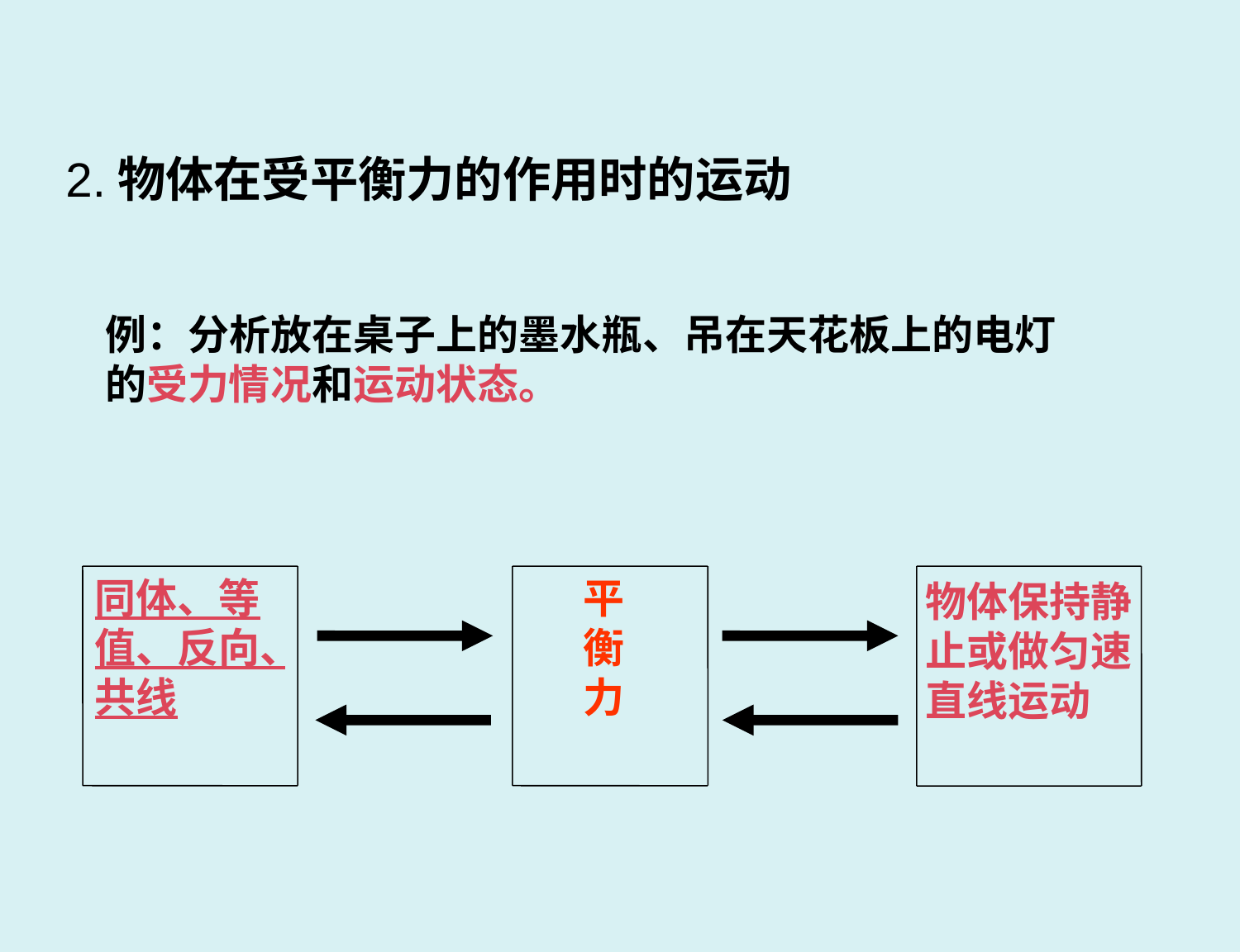

2.物体在受平衡力的作用时的运动
例：分析放在桌子上的墨水瓶、吊在天花板上的电灯的受力情况和运动状态。

同体、等值、反向、共线

平衡力

物体保持静止或做匀速直线运动